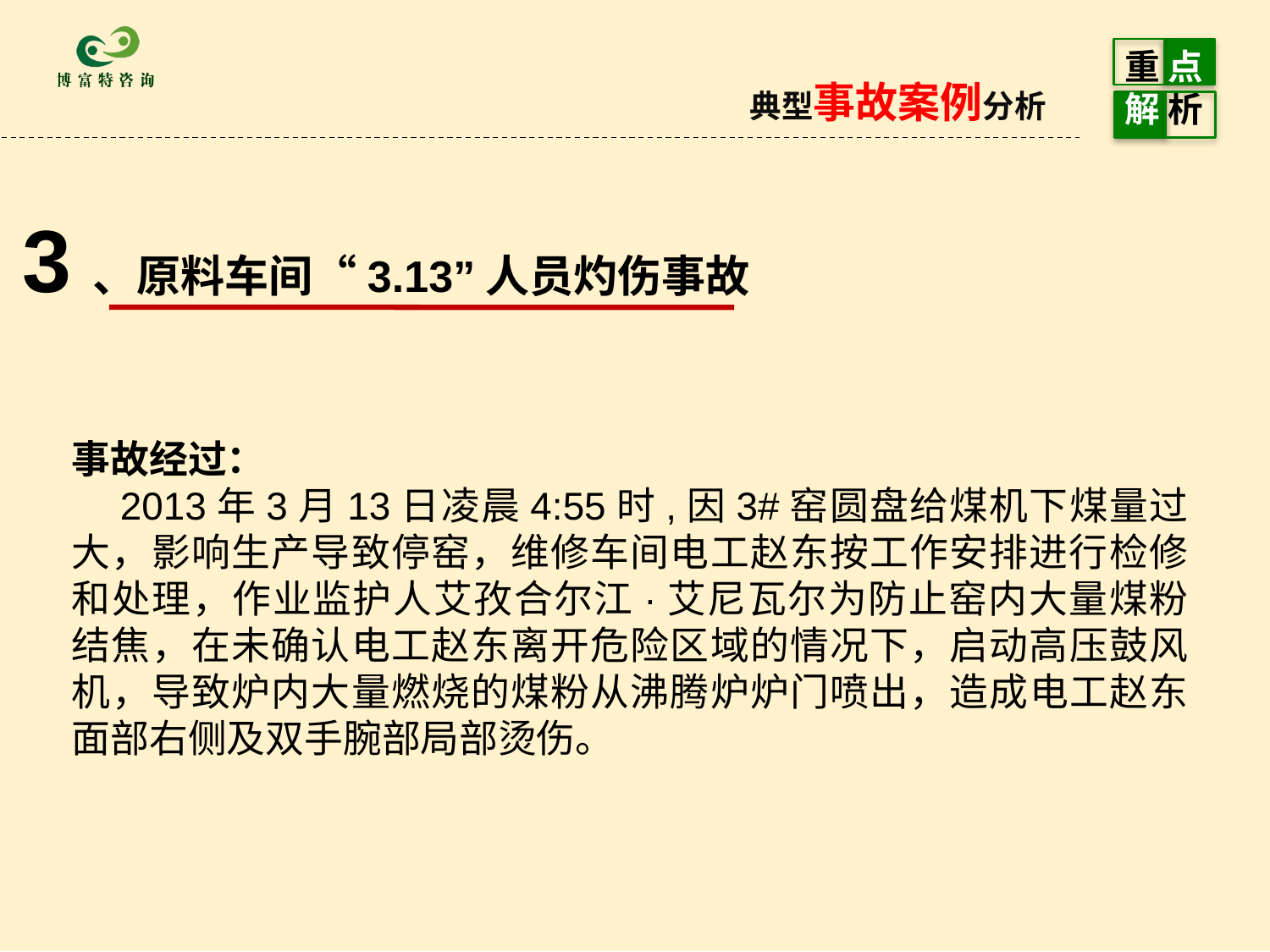

3、原料车间“3.13”人员灼伤事故

事故经过：
    2013年3月13日凌晨4:55时,因3#窑圆盘给煤机下煤量过大，影响生产导致停窑，维修车间电工赵东按工作安排进行检修和处理，作业监护人艾孜合尔江·艾尼瓦尔为防止窑内大量煤粉结焦，在未确认电工赵东离开危险区域的情况下，启动高压鼓风机，导致炉内大量燃烧的煤粉从沸腾炉炉门喷出，造成电工赵东面部右侧及双手腕部局部烫伤。